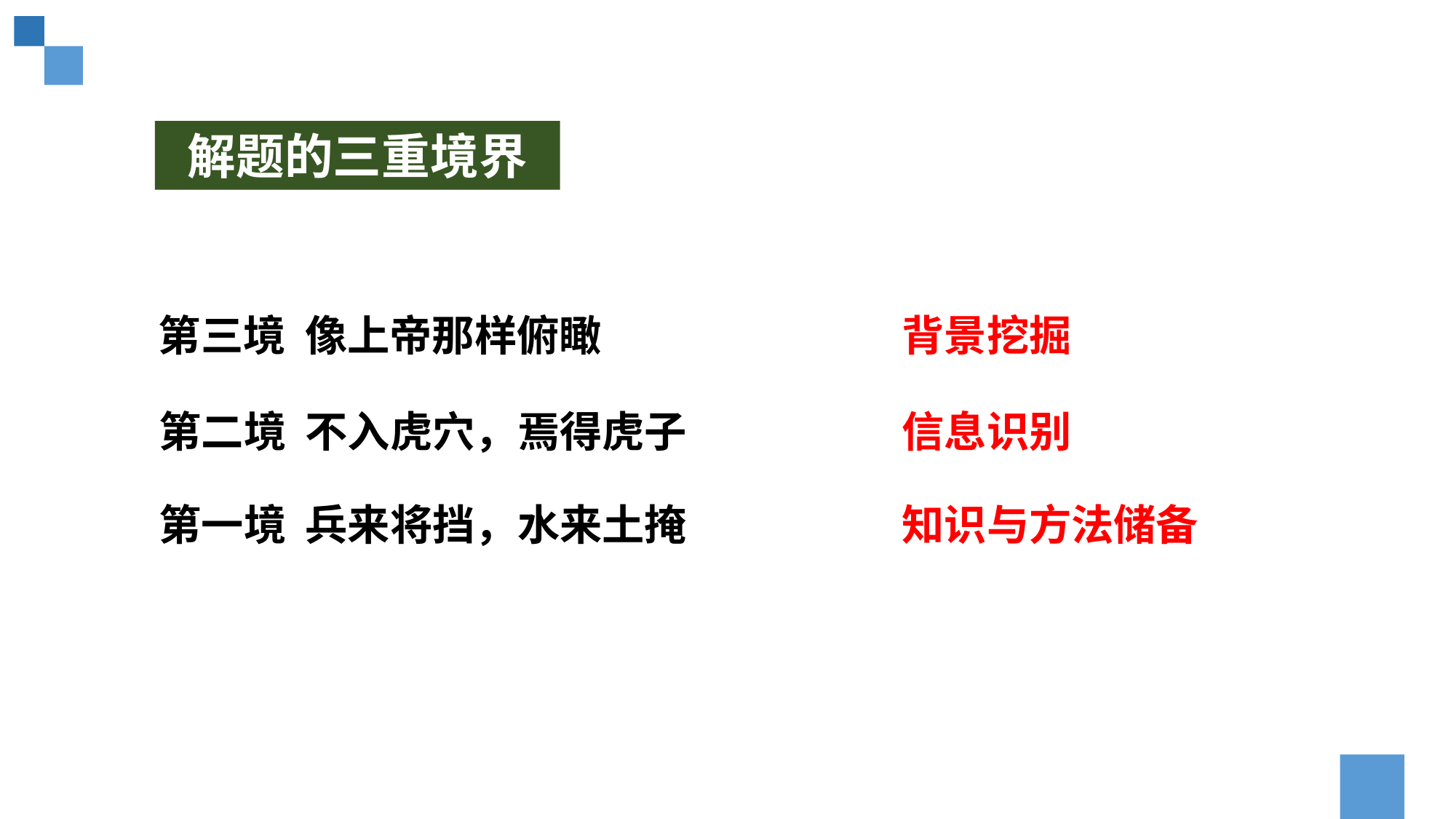

解题的三重境界
第三境  像上帝那样俯瞰
背景挖掘
第二境  不入虎穴，焉得虎子
信息识别
第一境  兵来将挡，水来土掩
知识与方法储备